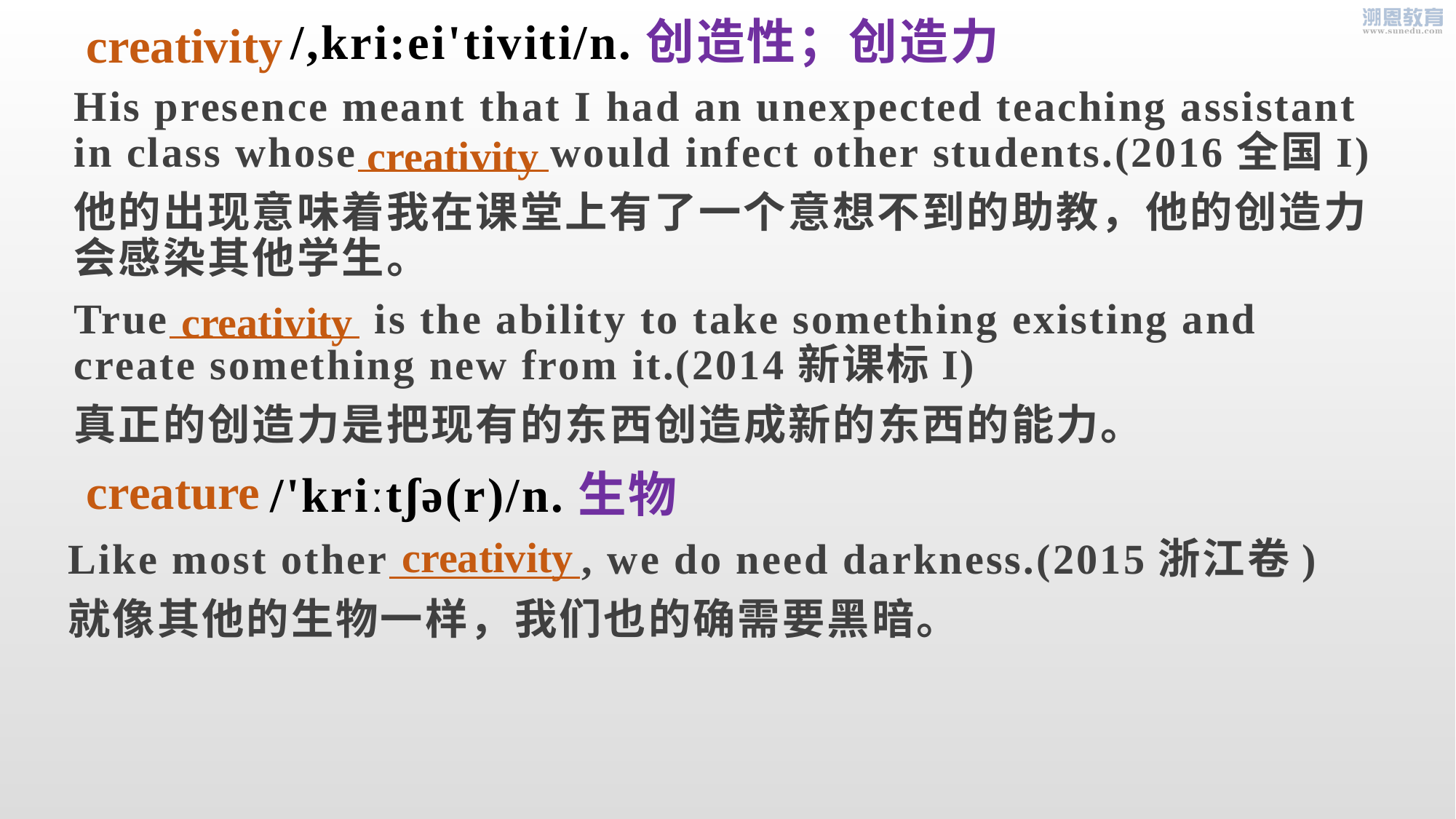

creativity
               /,kri:ei'tiviti/n.创造性；创造力
His presence meant that I had an unexpected teaching assistant in class whose               would infect other students.(2016全国I)
他的出现意味着我在课堂上有了一个意想不到的助教，他的创造力会感染其他学生。
True                is the ability to take something existing and create something new from it.(2014新课标I)
真正的创造力是把现有的东西创造成新的东西的能力。
creativity
creativity
creature
              /'kriːtʃə(r)/n.生物
Like most other               , we do need darkness.(2015浙江卷)
就像其他的生物一样，我们也的确需要黑暗。
creativity